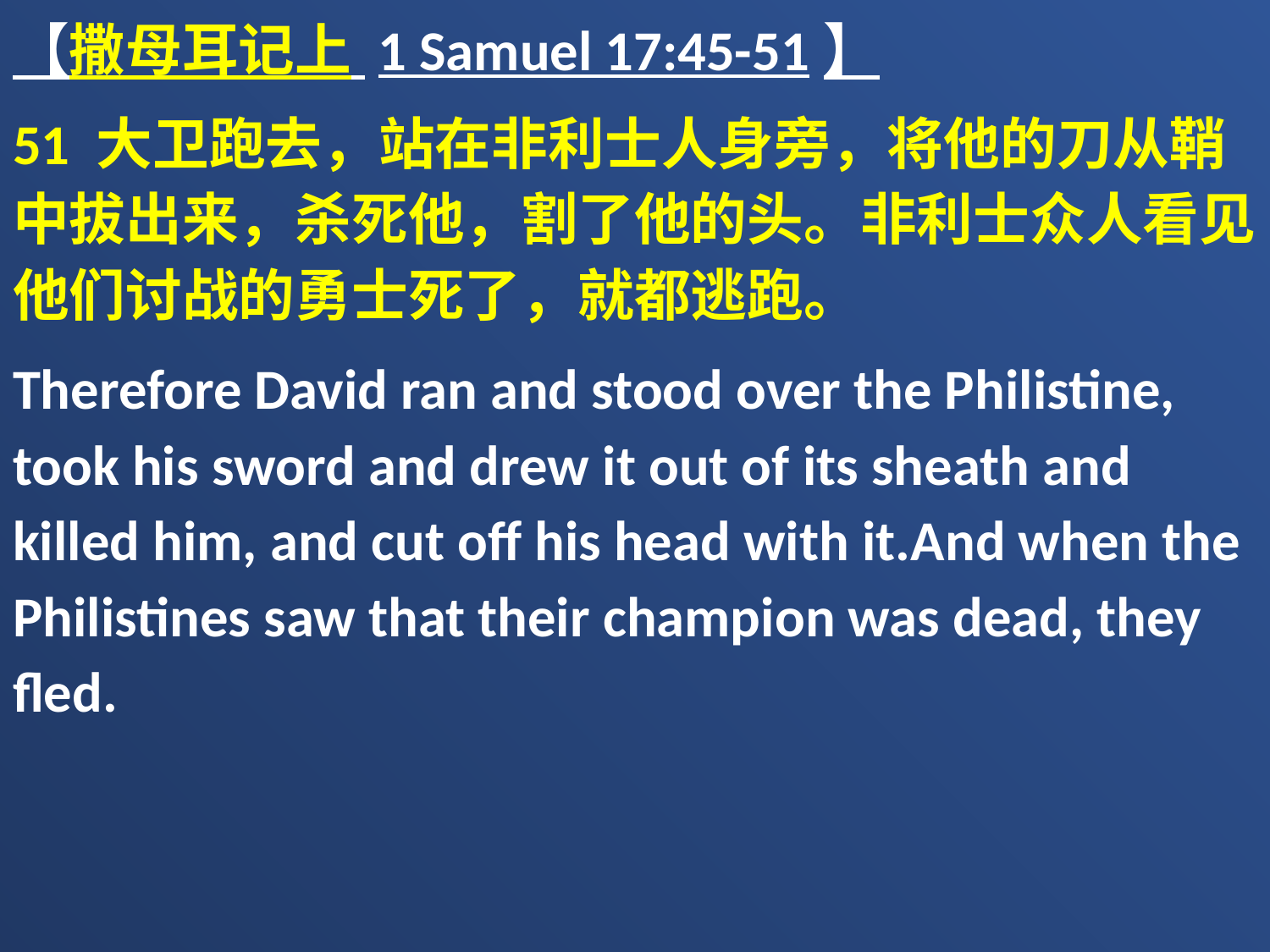

【撒母耳记上 1 Samuel 17:45-51】
51 大卫跑去，站在非利士人身旁，将他的刀从鞘中拔出来，杀死他，割了他的头。非利士众人看见他们讨战的勇士死了，就都逃跑。
Therefore David ran and stood over the Philistine, took his sword and drew it out of its sheath and killed him, and cut off his head with it.And when the Philistines saw that their champion was dead, they fled.